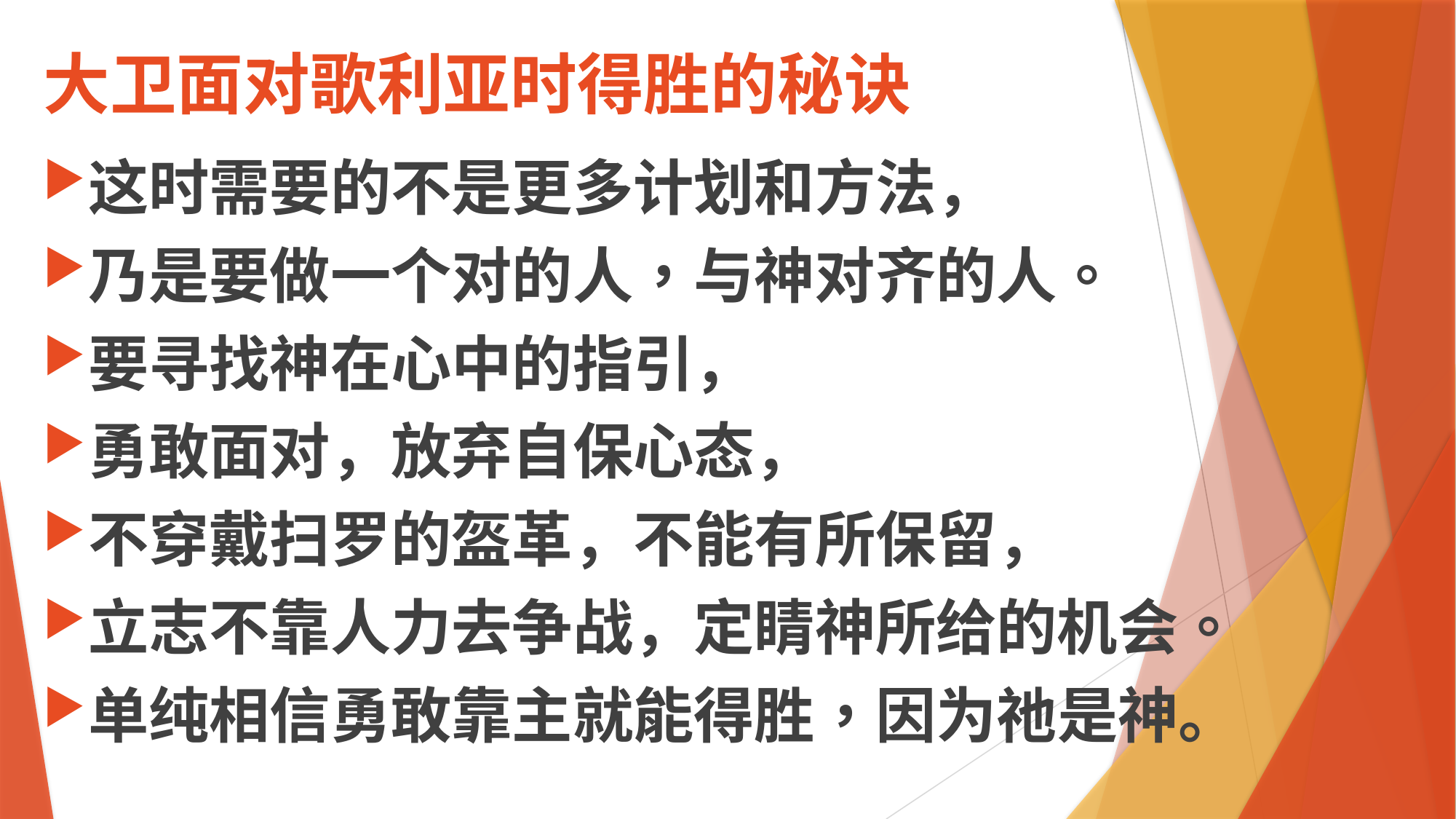

# 大卫面对歌利亚时得胜的秘诀
这时需要的不是更多计划和方法，
乃是要做一个对的人，与神对齐的人。
要寻找神在心中的指引，
勇敢面对，放弃自保心态，
不穿戴扫罗的盔革，不能有所保留，
立志不靠人力去争战，定睛神所给的机会。
单纯相信勇敢靠主就能得胜，因为祂是神。